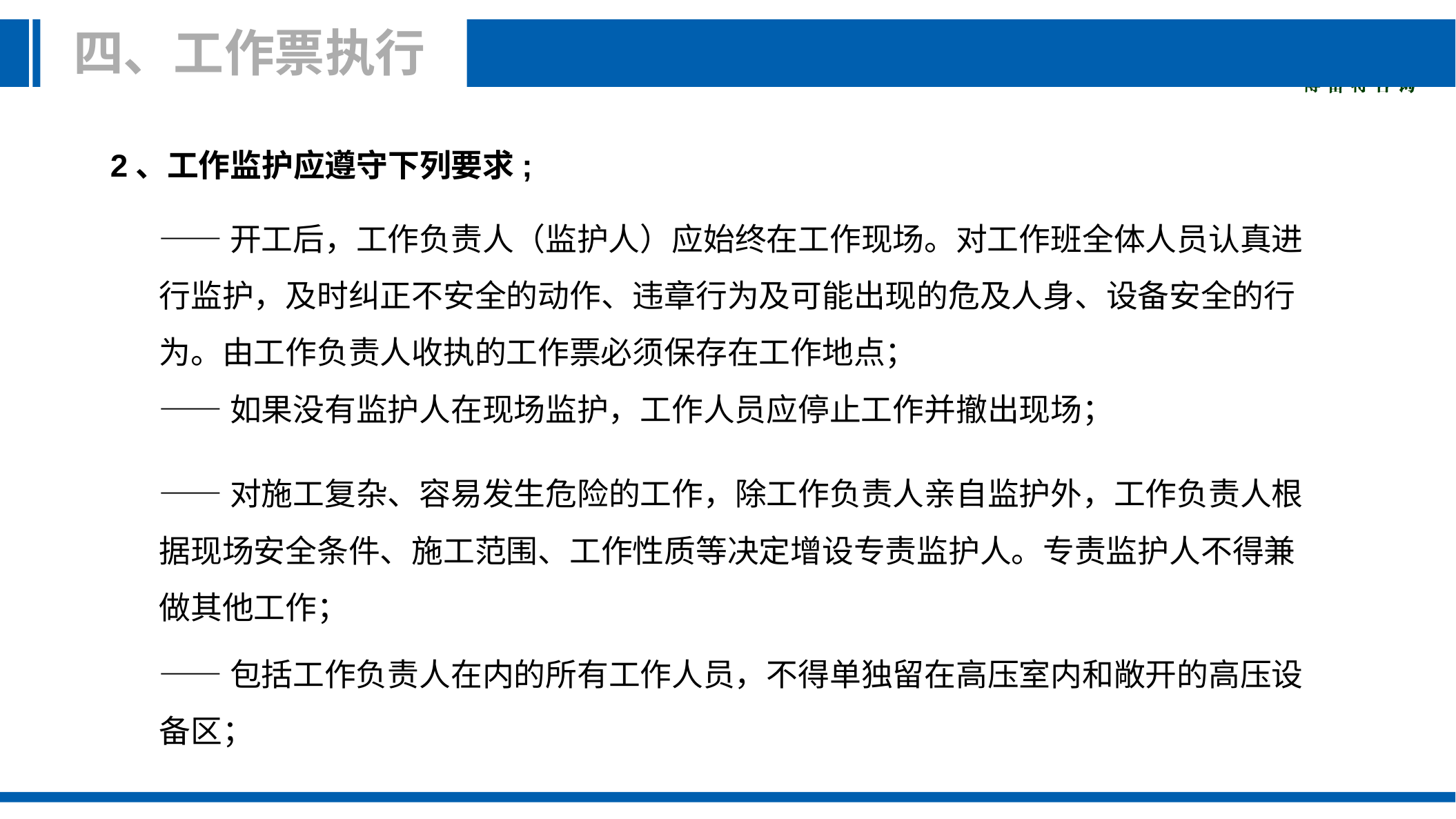

四、工作票执行
2、工作监护应遵守下列要求;
——开工后，工作负责人（监护人）应始终在工作现场。对工作班全体人员认真进行监护，及时纠正不安全的动作、违章行为及可能出现的危及人身、设备安全的行为。由工作负责人收执的工作票必须保存在工作地点；
——如果没有监护人在现场监护，工作人员应停止工作并撤出现场；
——对施工复杂、容易发生危险的工作，除工作负责人亲自监护外，工作负责人根据现场安全条件、施工范围、工作性质等决定增设专责监护人。专责监护人不得兼做其他工作；
——包括工作负责人在内的所有工作人员，不得单独留在高压室内和敞开的高压设备区；